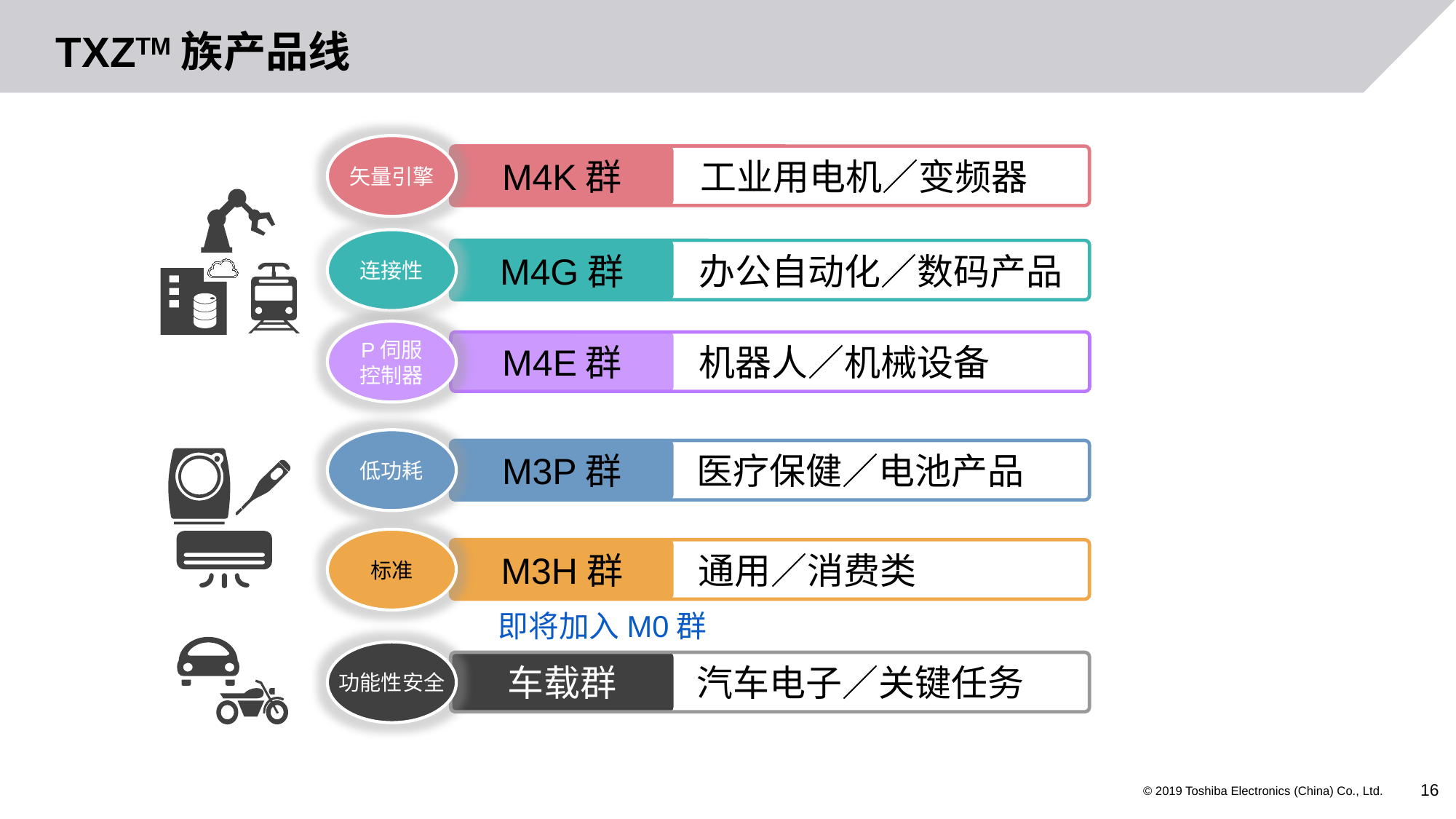

# TXZTM族产品线
矢量引擎
                      工业用电机／变频器
M4K群

连接性
                          办公自动化／数码产品
M4G群
P伺服
控制器
                 机器人／机械设备
M4E群
低功耗
                     医疗保健／电池产品
M3P群

标准
        通用／消费类
M3H群
即将加入M0群

功能性安全
                     汽车电子／关键任务
车载群